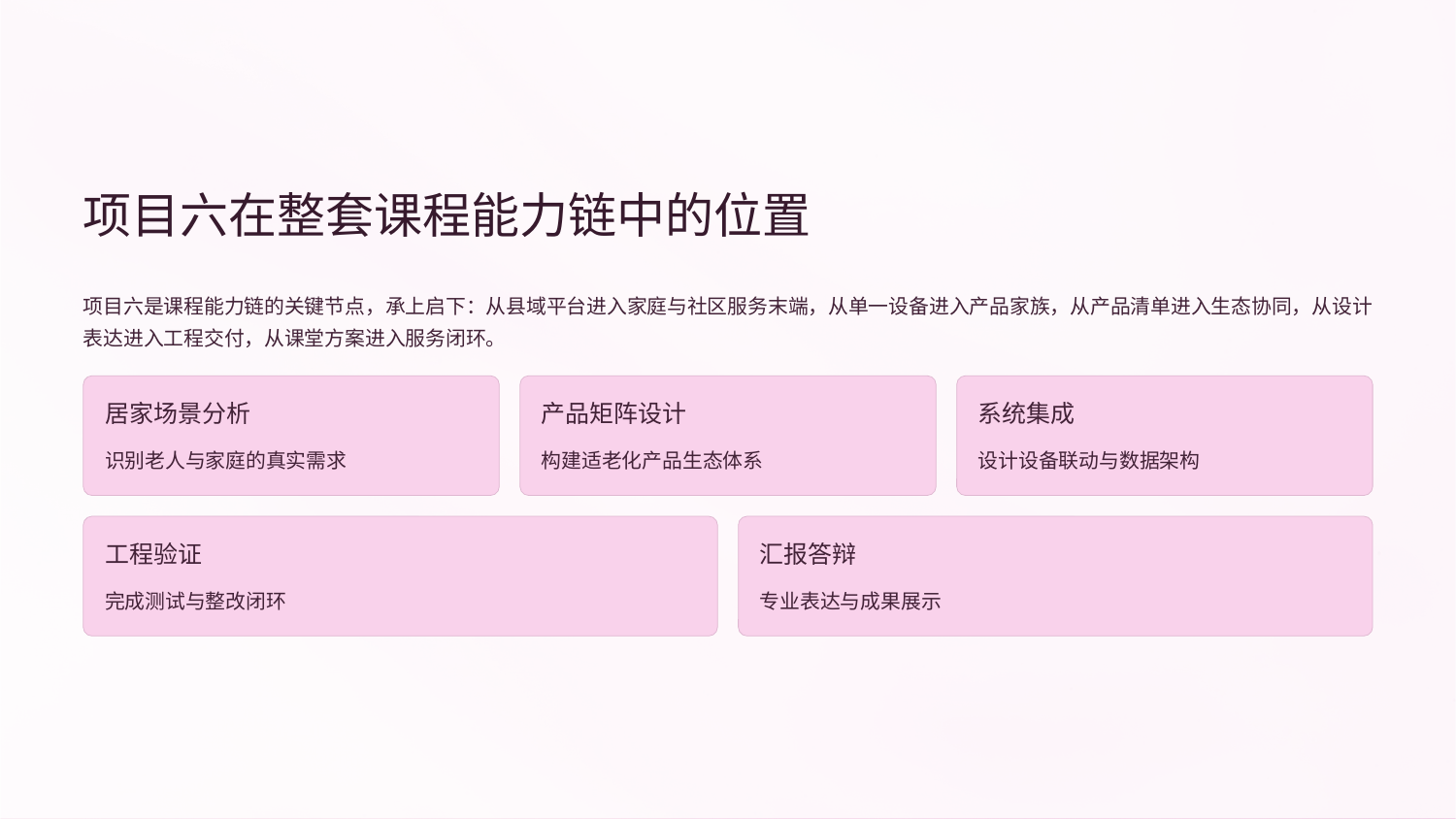

项目六在整套课程能力链中的位置
项目六是课程能力链的关键节点，承上启下：从县域平台进入家庭与社区服务末端，从单一设备进入产品家族，从产品清单进入生态协同，从设计表达进入工程交付，从课堂方案进入服务闭环。

居家场景分析
产品矩阵设计
系统集成
识别老人与家庭的真实需求
构建适老化产品生态体系
设计设备联动与数据架构

工程验证
汇报答辩
完成测试与整改闭环
专业表达与成果展示